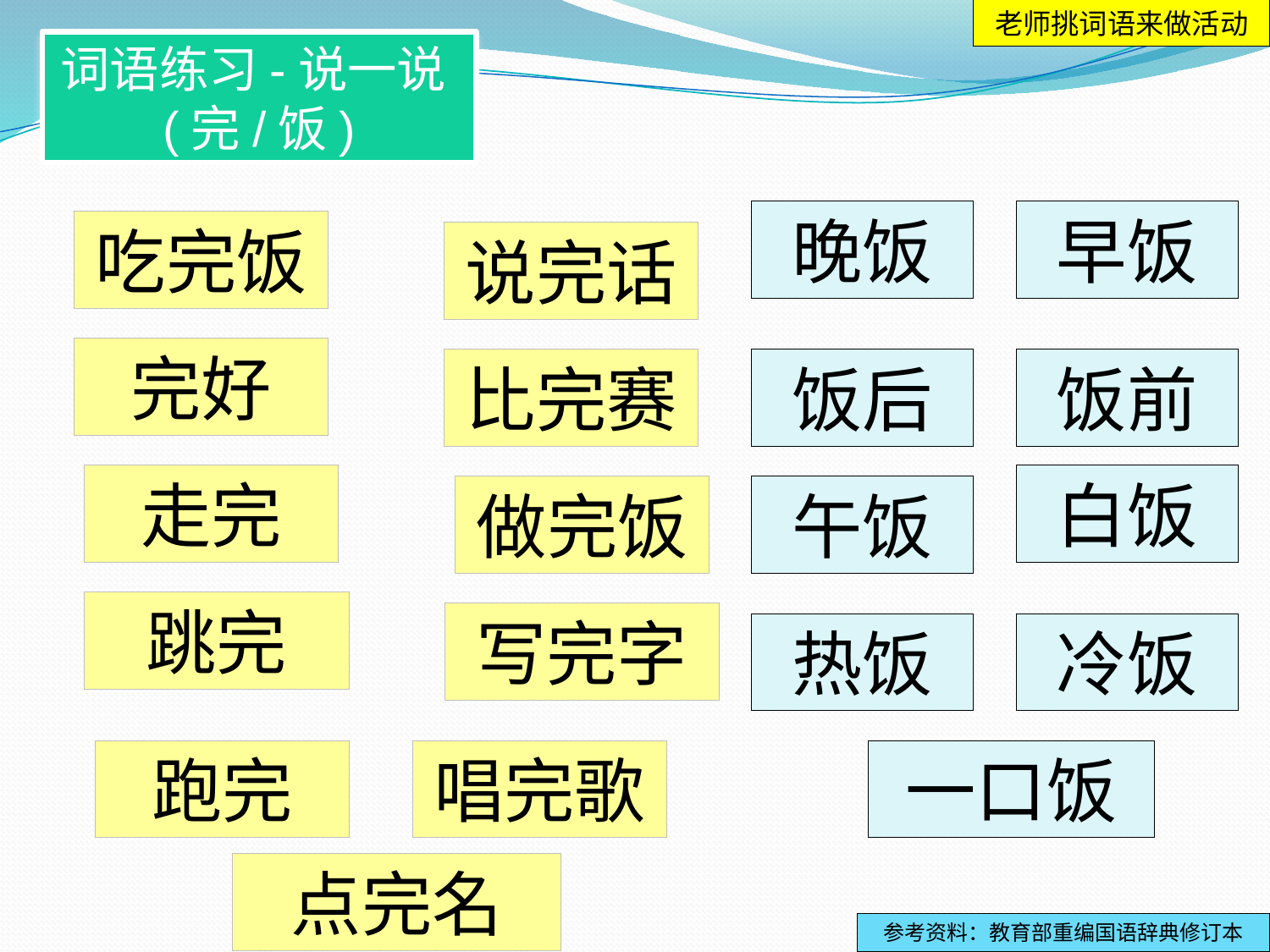

老师挑词语来做活动
词语练习-说一说(完/饭)
晚饭
早饭
吃完饭
说完话
完好
比完赛
饭后
饭前
走完
白饭
做完饭
午饭
跳完
写完字
热饭
冷饭
跑完
唱完歌
一口饭
点完名
参考资料：教育部重编国语辞典修订本